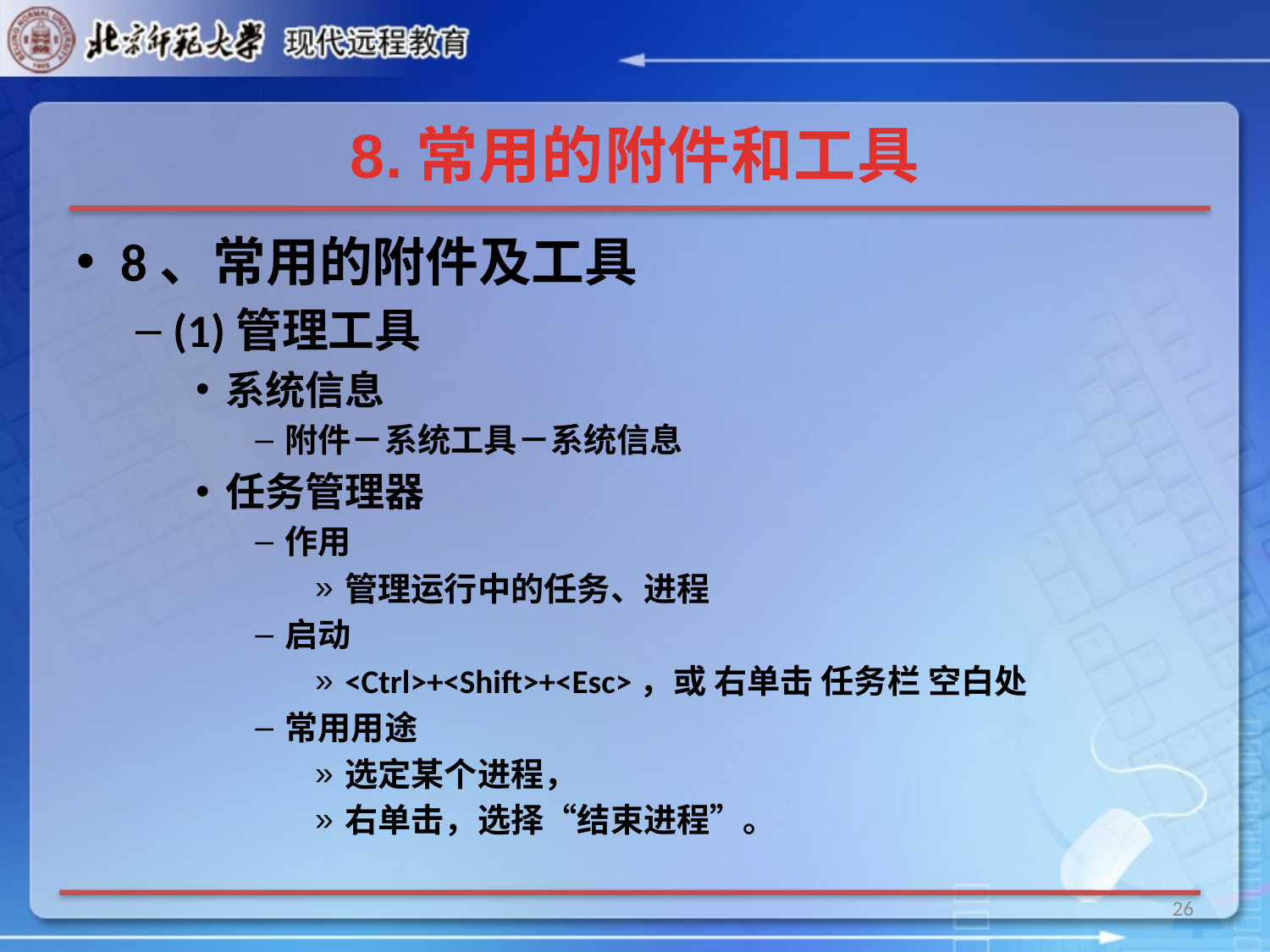

# 8.常用的附件和工具
8、常用的附件及工具
(1)管理工具
系统信息
附件－系统工具－系统信息
任务管理器
作用
管理运行中的任务、进程
启动
<Ctrl>+<Shift>+<Esc>，或 右单击 任务栏 空白处
常用用途
选定某个进程，
右单击，选择“结束进程”。
26